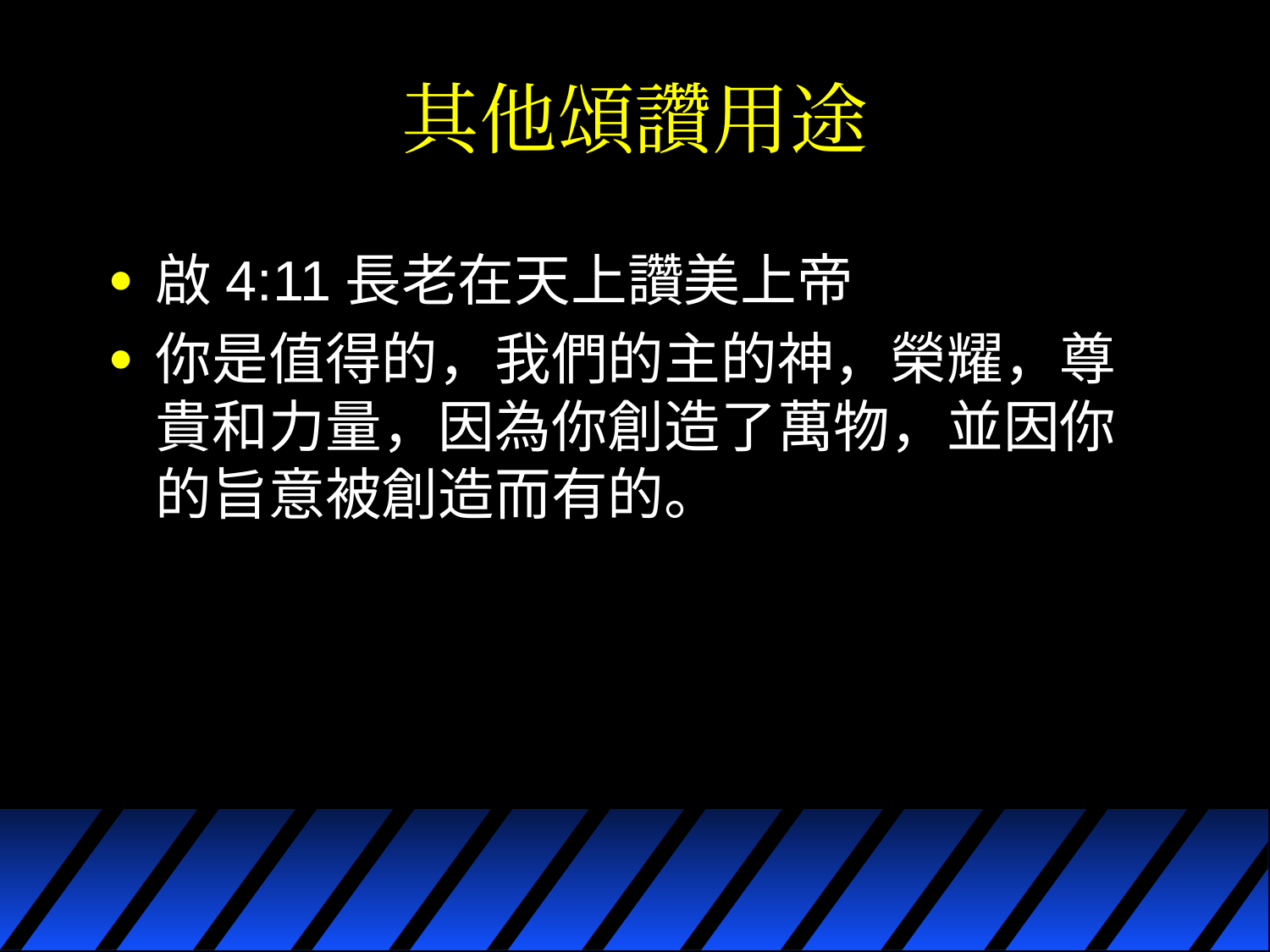

# 其他頌讚用途
啟4:11長老在天上讚美上帝
你是值得的，我們的主的神，榮耀，尊貴和力量，因為你創造了萬物，並因你的旨意被創造而有的。